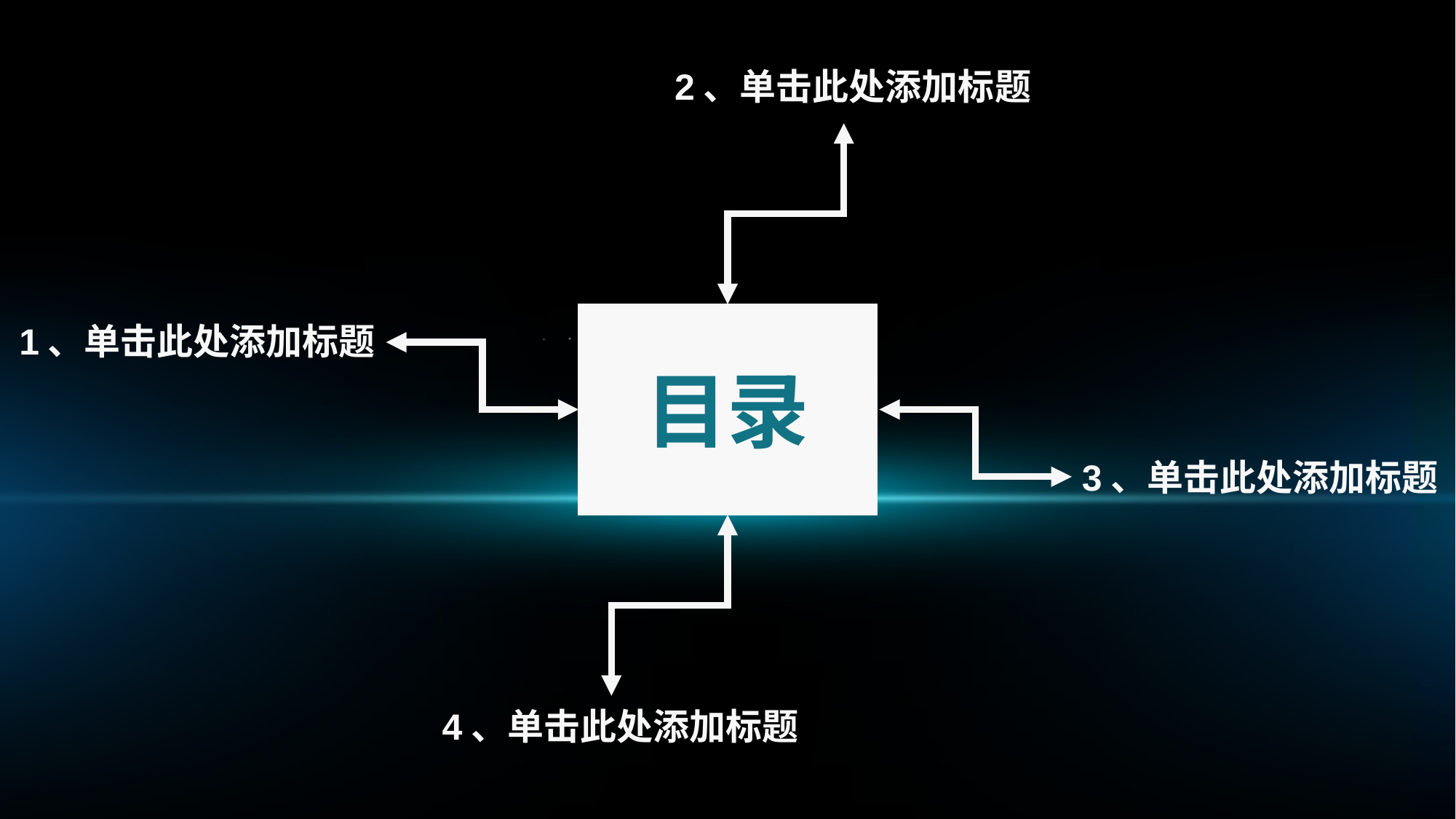

2、单击此处添加标题

1、单击此处添加标题
目录
3、单击此处添加标题
4、单击此处添加标题